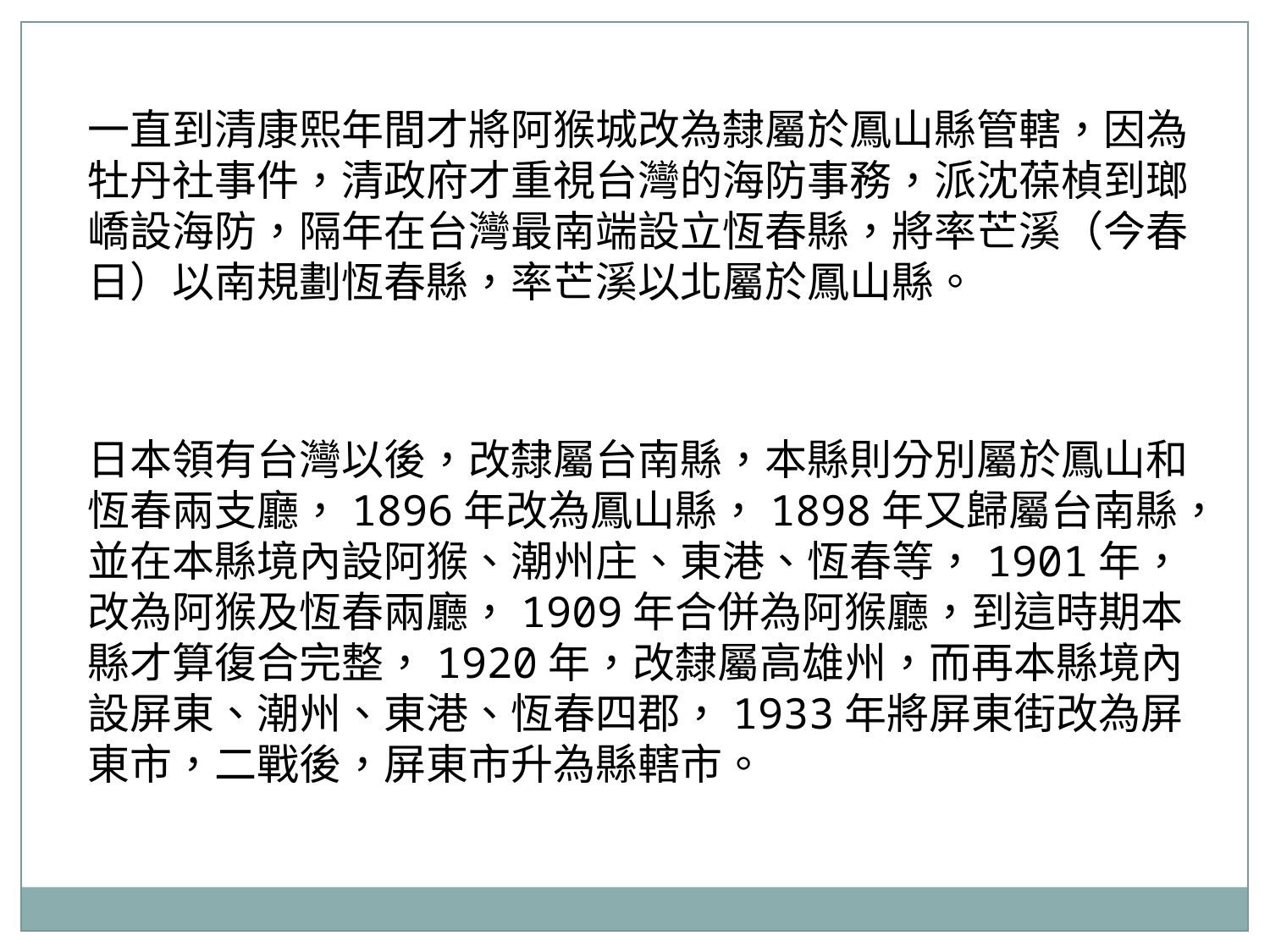

一直到清康熙年間才將阿猴城改為隸屬於鳳山縣管轄，因為牡丹社事件，清政府才重視台灣的海防事務，派沈葆楨到瑯嶠設海防，隔年在台灣最南端設立恆春縣，將率芒溪（今春日）以南規劃恆春縣，率芒溪以北屬於鳳山縣。

日本領有台灣以後，改隸屬台南縣，本縣則分別屬於鳳山和恆春兩支廳，1896年改為鳳山縣，1898年又歸屬台南縣，並在本縣境內設阿猴、潮州庄、東港、恆春等，1901年，改為阿猴及恆春兩廳，1909年合併為阿猴廳，到這時期本縣才算復合完整，1920年，改隸屬高雄州，而再本縣境內設屏東、潮州、東港、恆春四郡，1933年將屏東街改為屏東市，二戰後，屏東市升為縣轄市。